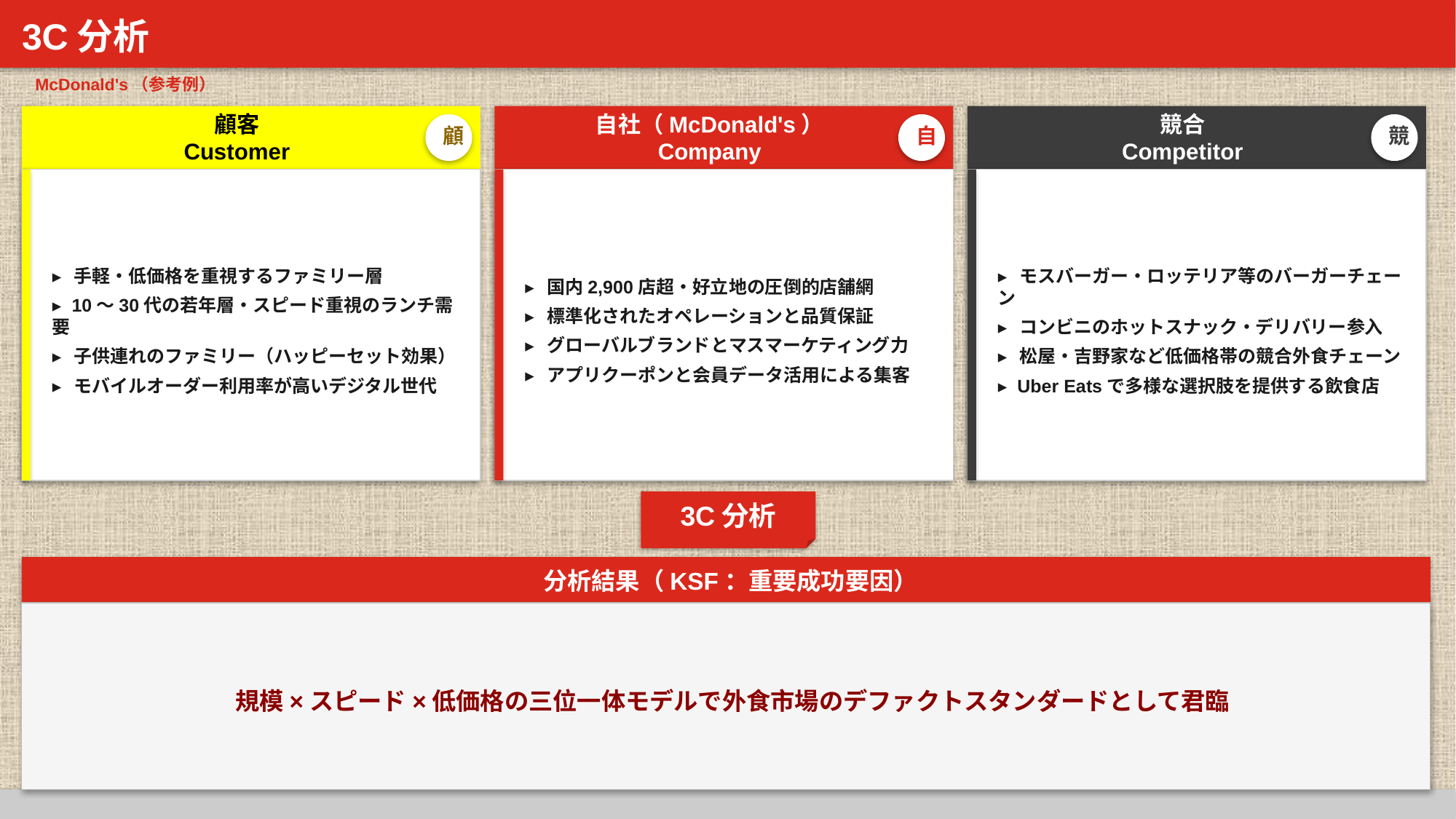

3C分析
McDonald's（参考例）
顧客
Customer
自社（McDonald's）
Company
競合
Competitor
顧
自
競
▸  手軽・低価格を重視するファミリー層
▸  10〜30代の若年層・スピード重視のランチ需要
▸  子供連れのファミリー（ハッピーセット効果）
▸  モバイルオーダー利用率が高いデジタル世代

▸  国内2,900店超・好立地の圧倒的店舗網
▸  標準化されたオペレーションと品質保証
▸  グローバルブランドとマスマーケティング力
▸  アプリクーポンと会員データ活用による集客

▸  モスバーガー・ロッテリア等のバーガーチェーン
▸  コンビニのホットスナック・デリバリー参入
▸  松屋・吉野家など低価格帯の競合外食チェーン
▸  Uber Eatsで多様な選択肢を提供する飲食店

3C分析
分析結果（KSF：重要成功要因）
規模×スピード×低価格の三位一体モデルで外食市場のデファクトスタンダードとして君臨